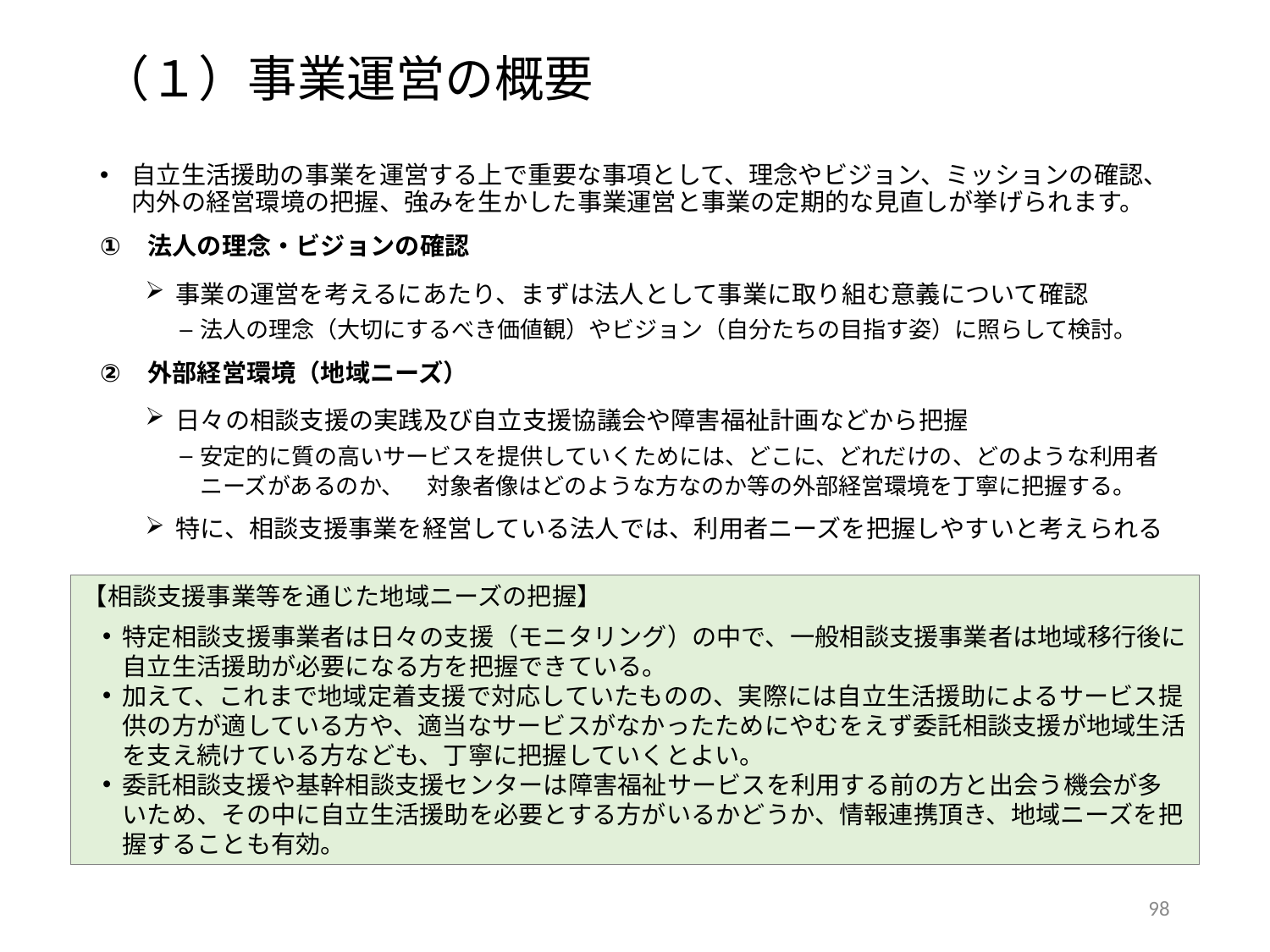

（１）事業運営の概要
自立生活援助の事業を運営する上で重要な事項として、理念やビジョン、ミッションの確認、内外の経営環境の把握、強みを生かした事業運営と事業の定期的な見直しが挙げられます。
法人の理念・ビジョンの確認
事業の運営を考えるにあたり、まずは法人として事業に取り組む意義について確認
法人の理念（大切にするべき価値観）やビジョン（自分たちの目指す姿）に照らして検討。
外部経営環境（地域ニーズ）
日々の相談支援の実践及び自立支援協議会や障害福祉計画などから把握
安定的に質の高いサービスを提供していくためには、どこに、どれだけの、どのような利用者ニーズがあるのか、　対象者像はどのような方なのか等の外部経営環境を丁寧に把握する。
特に、相談支援事業を経営している法人では、利用者ニーズを把握しやすいと考えられる
【相談支援事業等を通じた地域ニーズの把握】
特定相談支援事業者は日々の支援（モニタリング）の中で、一般相談支援事業者は地域移行後に自立生活援助が必要になる方を把握できている。
加えて、これまで地域定着支援で対応していたものの、実際には自立生活援助によるサービス提供の方が適している方や、適当なサービスがなかったためにやむをえず委託相談支援が地域生活を支え続けている方なども、丁寧に把握していくとよい。
委託相談支援や基幹相談支援センターは障害福祉サービスを利用する前の方と出会う機会が多いため、その中に自立生活援助を必要とする方がいるかどうか、情報連携頂き、地域ニーズを把握することも有効。
98